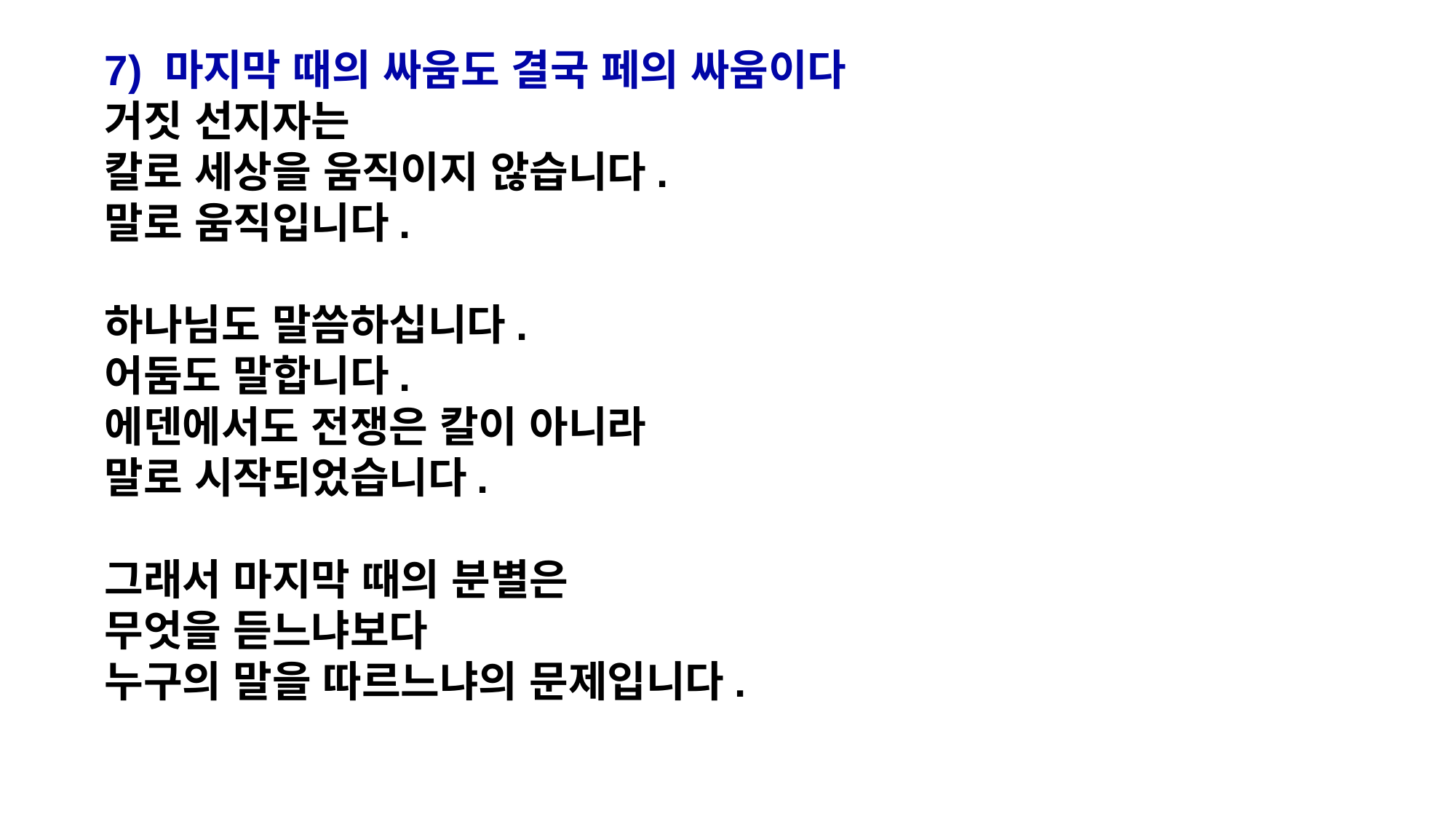

7) 마지막 때의 싸움도 결국 페의 싸움이다
거짓 선지자는
칼로 세상을 움직이지 않습니다.
말로 움직입니다.

하나님도 말씀하십니다.
어둠도 말합니다.
에덴에서도 전쟁은 칼이 아니라
말로 시작되었습니다.

그래서 마지막 때의 분별은
무엇을 듣느냐보다
누구의 말을 따르느냐의 문제입니다.